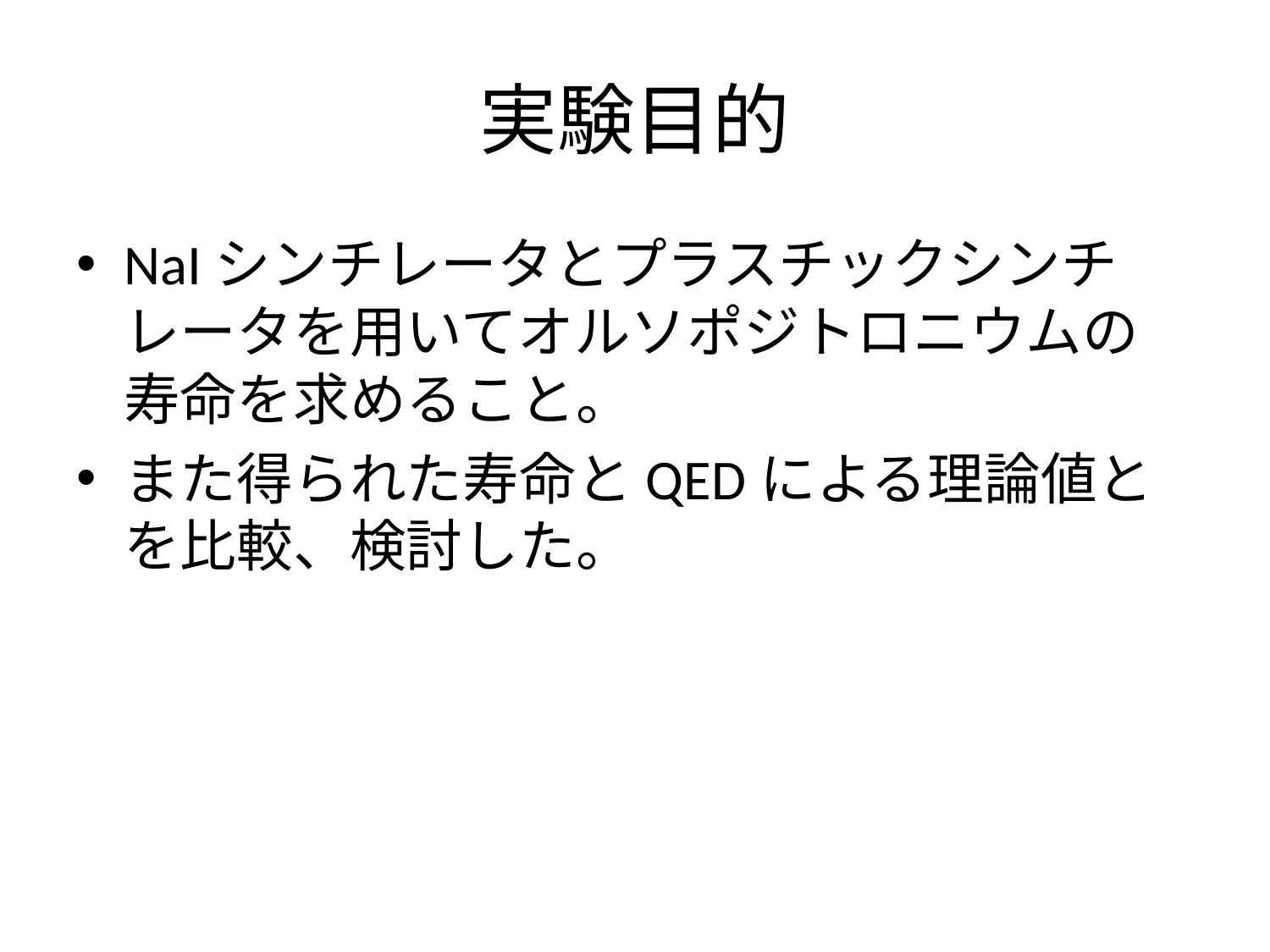

# 実験目的
NaIシンチレータとプラスチックシンチレータを用いてオルソポジトロニウムの寿命を求めること。
また得られた寿命とQEDによる理論値とを比較、検討した。